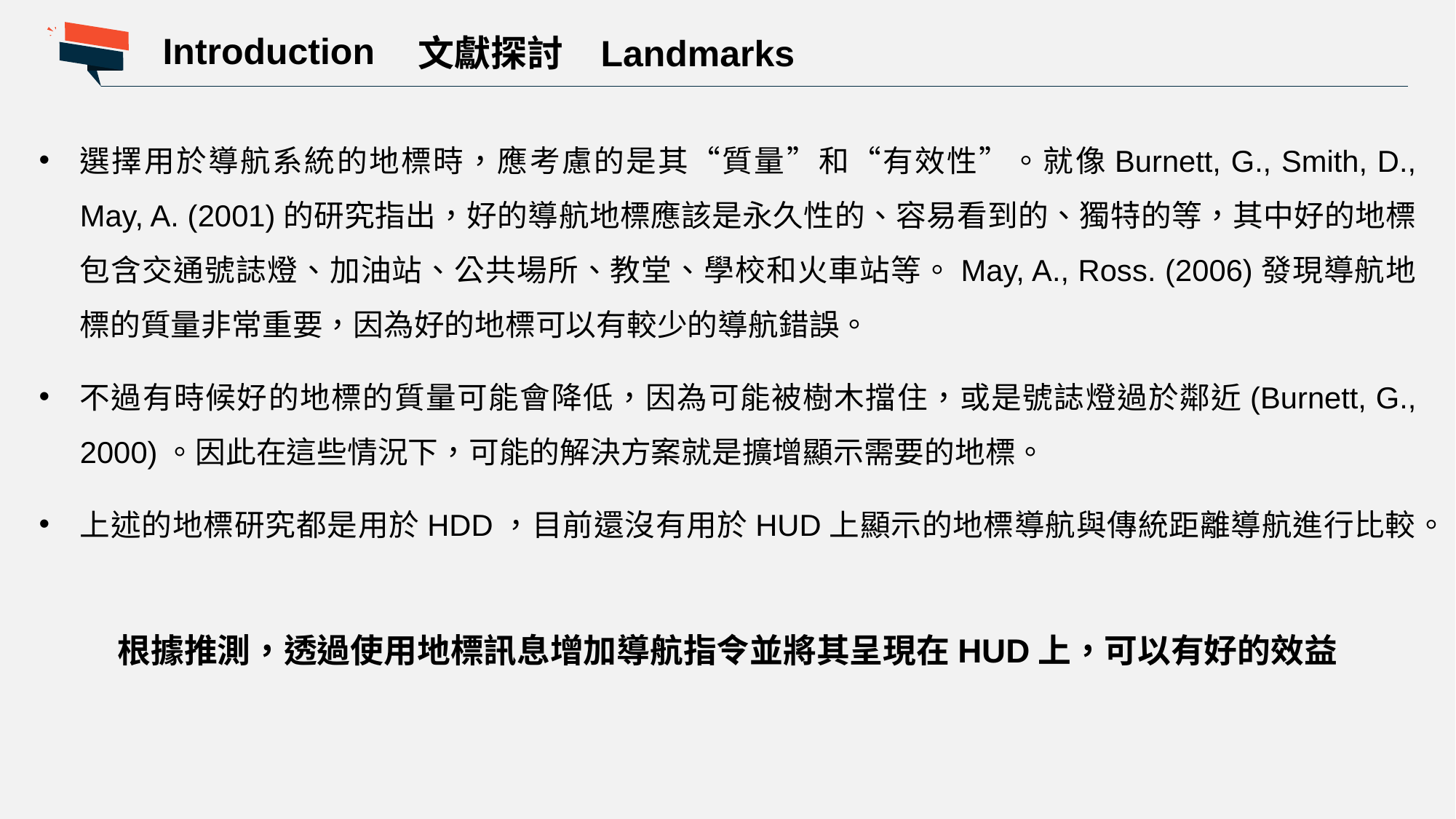

Introduction
文獻探討
Landmarks

選擇用於導航系統的地標時，應考慮的是其“質量”和“有效性”。就像Burnett, G., Smith, D., May, A. (2001)的研究指出，好的導航地標應該是永久性的、容易看到的、獨特的等，其中好的地標包含交通號誌燈、加油站、公共場所、教堂、學校和火車站等。May, A., Ross. (2006)發現導航地標的質量非常重要，因為好的地標可以有較少的導航錯誤。
不過有時候好的地標的質量可能會降低，因為可能被樹木擋住，或是號誌燈過於鄰近(Burnett, G., 2000)。因此在這些情況下，可能的解決方案就是擴增顯示需要的地標。
上述的地標研究都是用於HDD，目前還沒有用於HUD上顯示的地標導航與傳統距離導航進行比較。
根據推測，透過使用地標訊息增加導航指令並將其呈現在HUD上，可以有好的效益